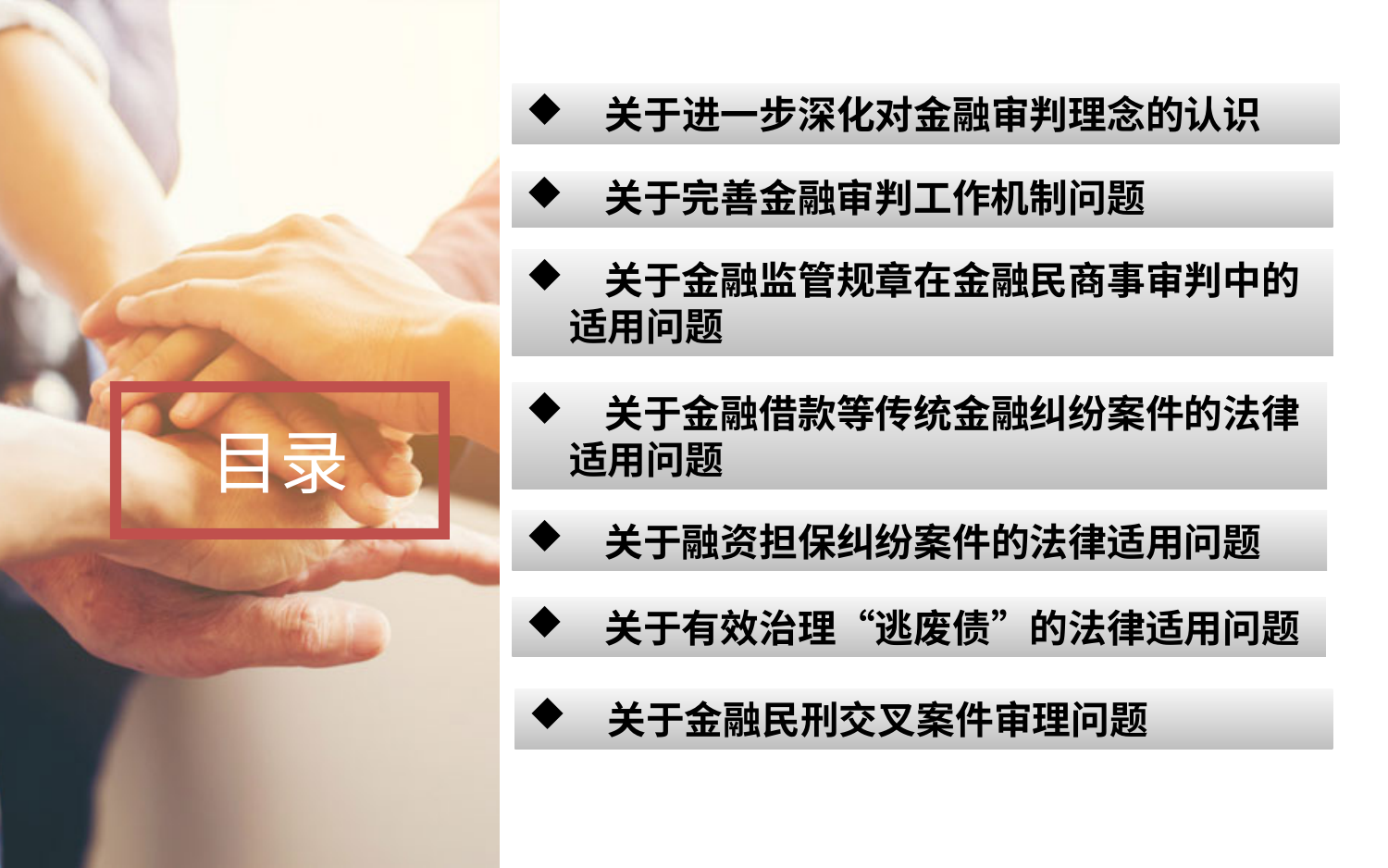

目   录
   关于进一步深化对金融审判理念的认识
   关于完善金融审判工作机制问题
   关于金融监管规章在金融民商事审判中的适用问题
   关于金融借款等传统金融纠纷案件的法律适用问题
   关于融资担保纠纷案件的法律适用问题
   关于有效治理“逃废债”的法律适用问题
   关于金融民刑交叉案件审理问题
目录